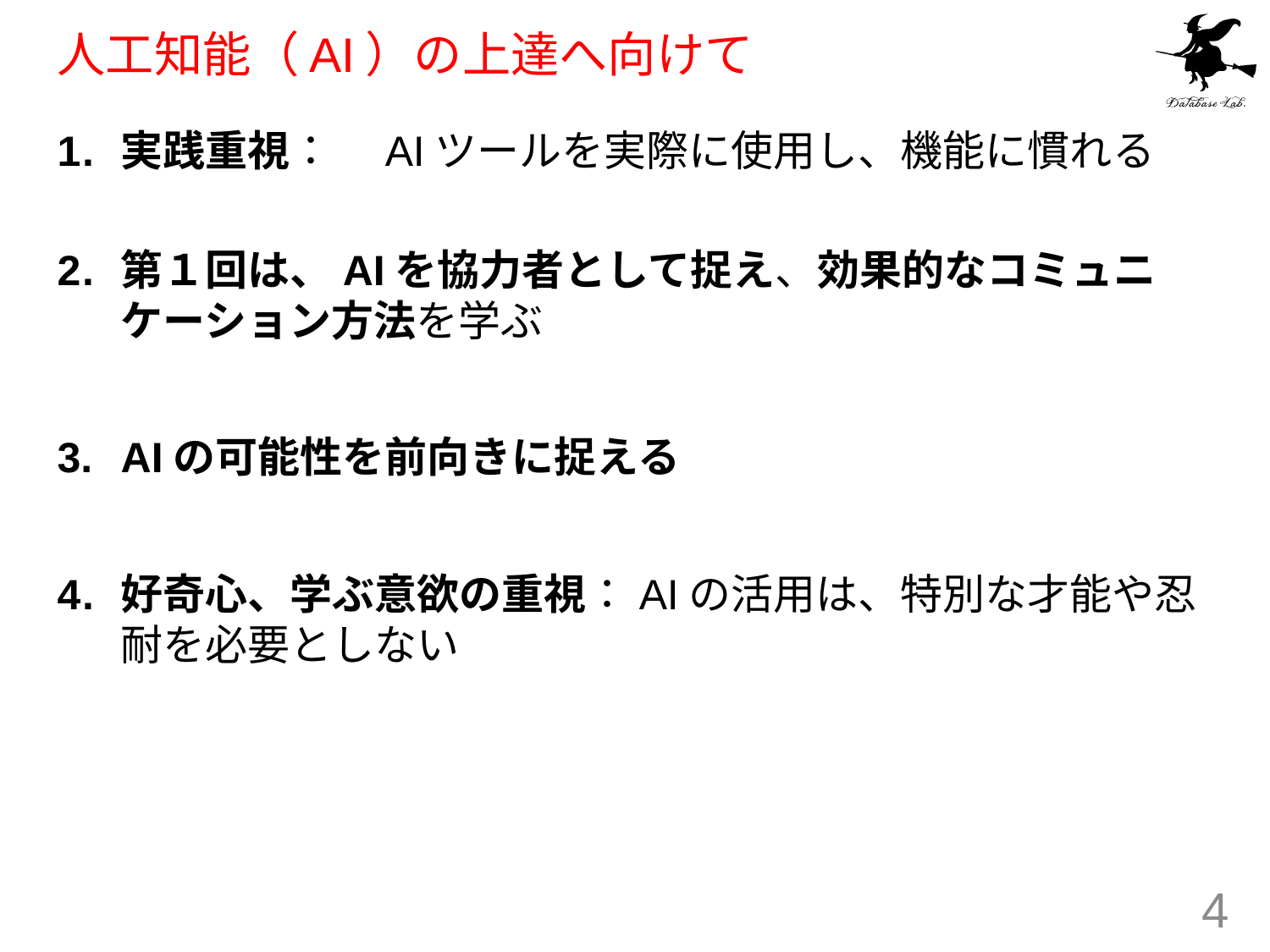

# 人工知能（AI）の上達へ向けて
実践重視：　AIツールを実際に使用し、機能に慣れる
第１回は、AIを協力者として捉え、効果的なコミュニケーション方法を学ぶ

AIの可能性を前向きに捉える

好奇心、学ぶ意欲の重視：AIの活用は、特別な才能や忍耐を必要としない

4